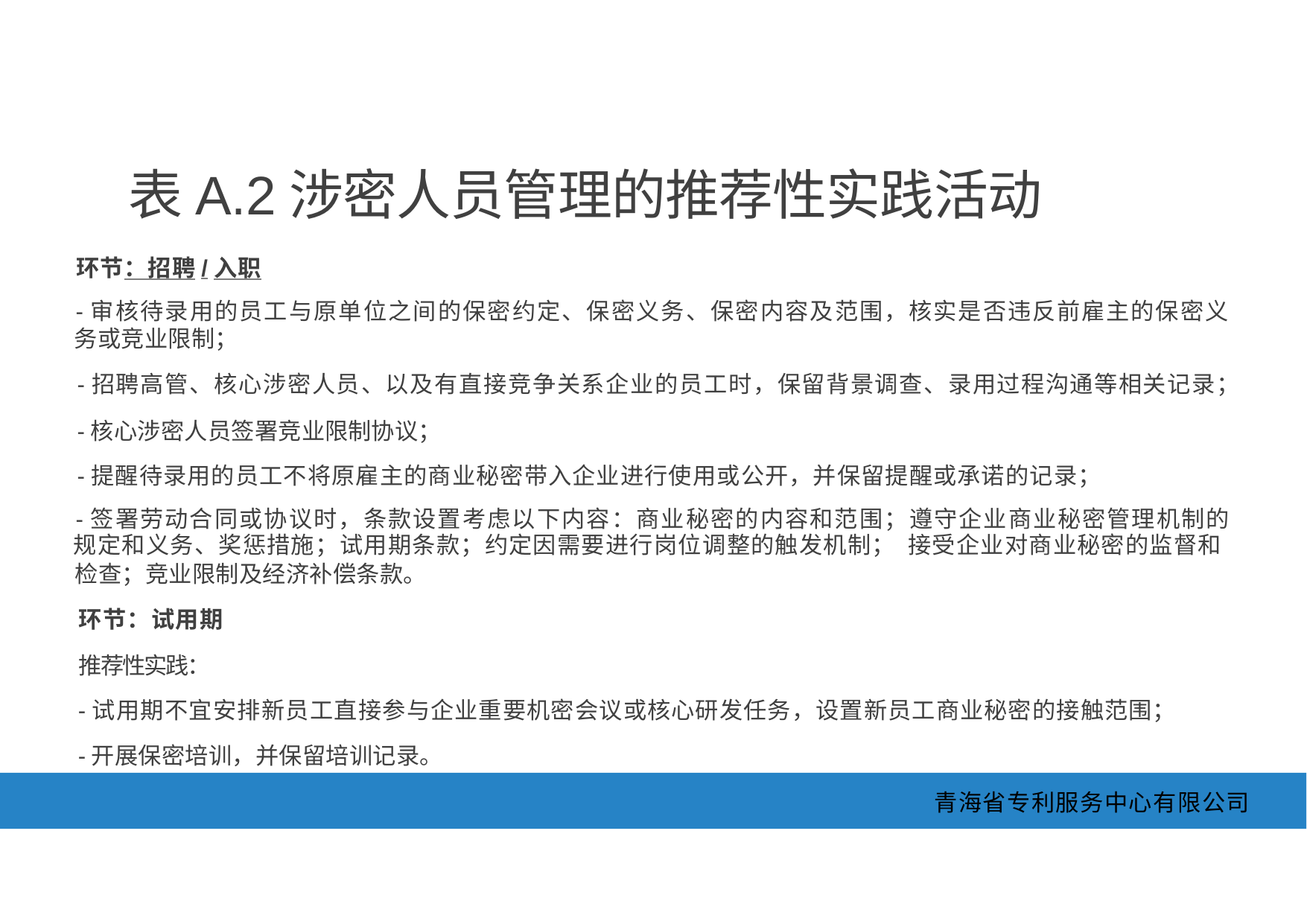

表A.2涉密人员管理的推荐性实践活动
环节：招聘/入职
-审核待录用的员工与原单位之间的保密约定、保密义务、保密内容及范围，核实是否违反前雇主的保密义   务或竞业限制；
-招聘高管、核心涉密人员、以及有直接竞争关系企业的员工时，保留背景调查、录用过程沟通等相关记录；
-核心涉密人员签署竞业限制协议；
-提醒待录用的员工不将原雇主的商业秘密带入企业进行使用或公开，并保留提醒或承诺的记录；
-签署劳动合同或协议时，条款设置考虑以下内容：商业秘密的内容和范围；遵守企业商业秘密管理机制的  规定和义务、奖惩措施；试用期条款；约定因需要进行岗位调整的触发机制； 接受企业对商业秘密的监督和
检查；竞业限制及经济补偿条款。
环节：试用期
推荐性实践：
-试用期不宜安排新员工直接参与企业重要机密会议或核心研发任务，设置新员工商业秘密的接触范围；

-开展保密培训，并保留培训记录。

青海省专利服务中心有限公司